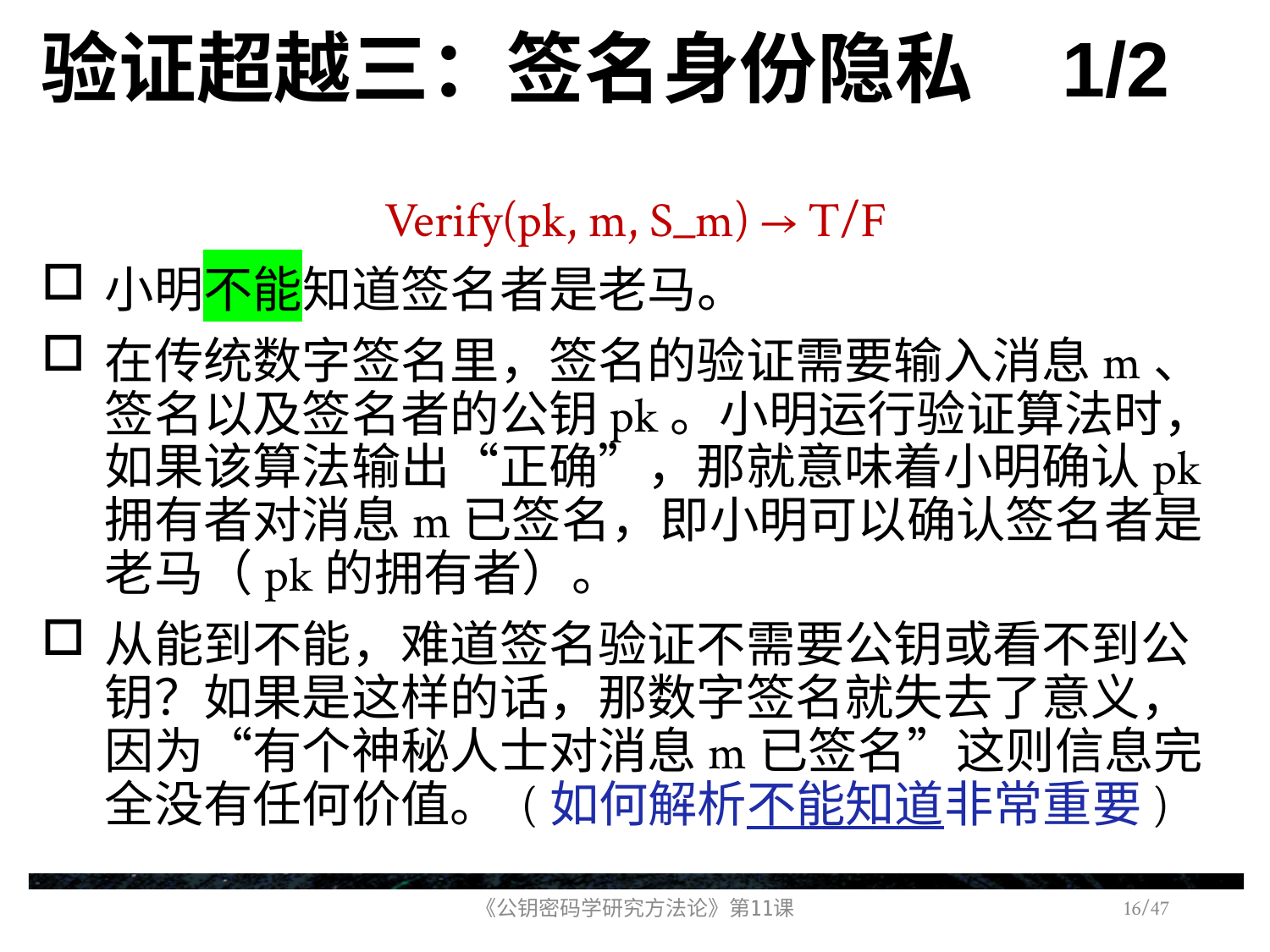

# 验证超越三：签名身份隐私    1/2
Verify(pk, m, S_m) → T/F
小明不能知道签名者是老马。
在传统数字签名里，签名的验证需要输入消息m、签名以及签名者的公钥pk。小明运行验证算法时，如果该算法输出“正确”，那就意味着小明确认pk拥有者对消息m已签名，即小明可以确认签名者是老马（pk的拥有者）。
从能到不能，难道签名验证不需要公钥或看不到公钥？如果是这样的话，那数字签名就失去了意义，因为“有个神秘人士对消息m已签名”这则信息完全没有任何价值。 (如何解析不能知道非常重要)
《公钥密码学研究方法论》第11课
16/47